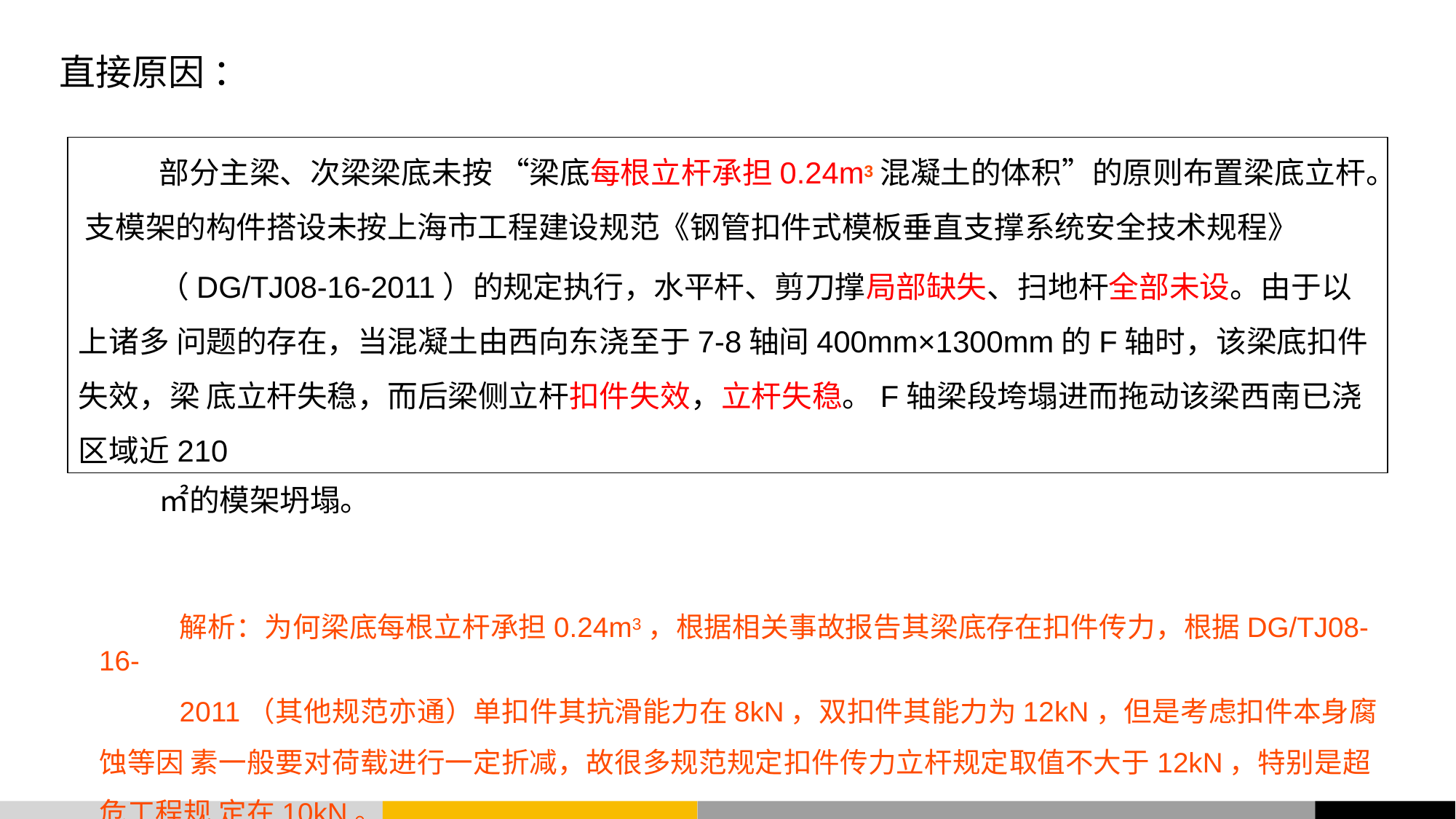

# 直接原因 ：
部分主梁、次梁梁底未按 “梁底每根立杆承担0.24m3混凝土的体积”的原则布置梁底立杆。 支模架的构件搭设未按上海市工程建设规范《钢管扣件式模板垂直支撑系统安全技术规程》
（DG/TJ08-16-2011）的规定执行，水平杆、剪刀撑局部缺失、扫地杆全部未设。由于以上诸多 问题的存在，当混凝土由西向东浇至于7-8轴间400mm×1300mm的F轴时，该梁底扣件失效，梁 底立杆失稳，而后梁侧立杆扣件失效，立杆失稳。F轴梁段垮塌进而拖动该梁西南已浇区域近210
㎡的模架坍塌。

解析：为何梁底每根立杆承担0.24m3，根据相关事故报告其梁底存在扣件传力，根据DG/TJ08-16-
2011（其他规范亦通）单扣件其抗滑能力在8kN，双扣件其能力为12kN，但是考虑扣件本身腐蚀等因 素一般要对荷载进行一定折减，故很多规范规定扣件传力立杆规定取值不大于12kN，特别是超危工程规 定在10kN。